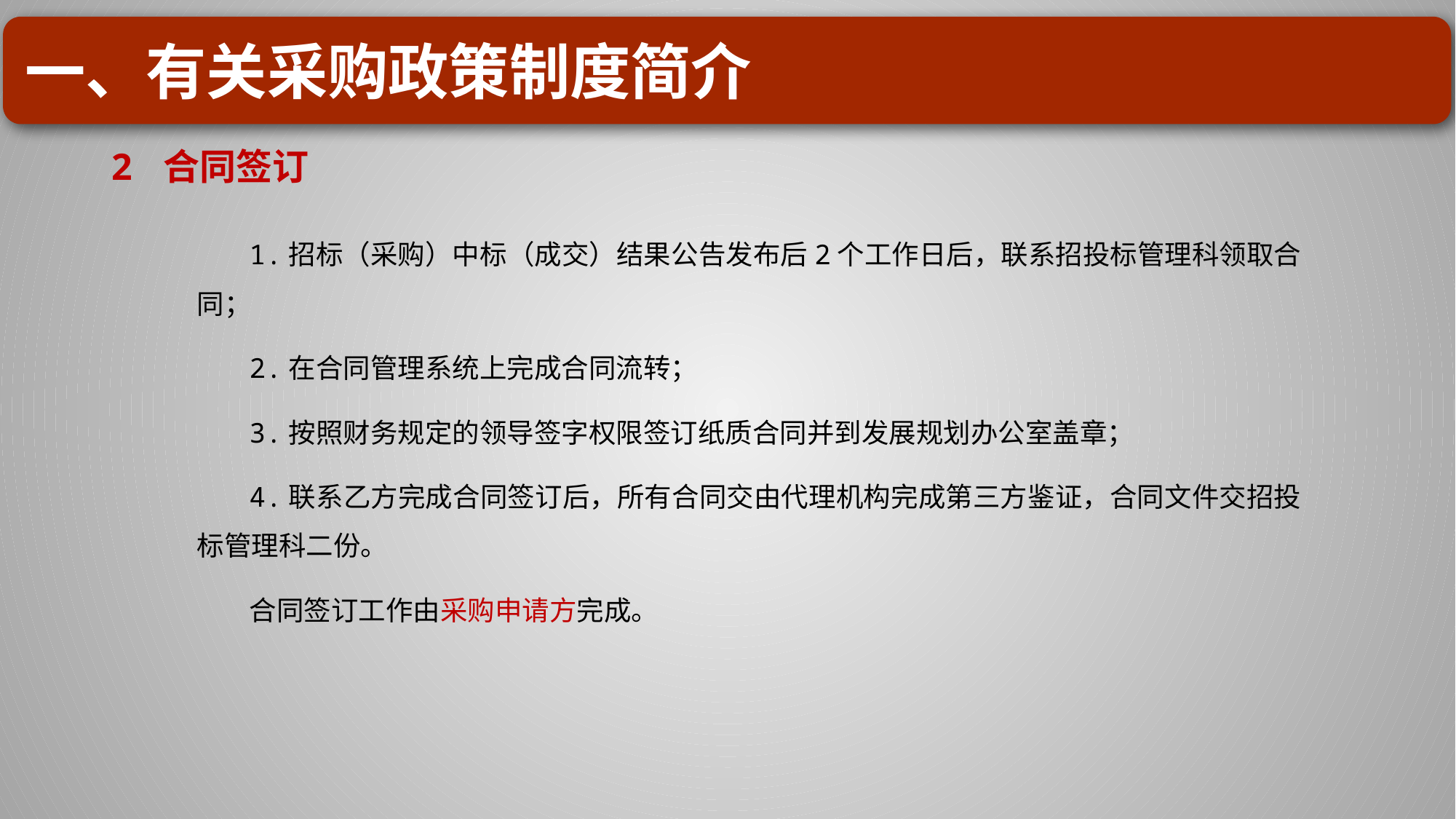

一、有关采购政策制度简介
# 2 合同签订
1.招标（采购）中标（成交）结果公告发布后2个工作日后，联系招投标管理科领取合同；
2.在合同管理系统上完成合同流转；
3.按照财务规定的领导签字权限签订纸质合同并到发展规划办公室盖章；
4.联系乙方完成合同签订后，所有合同交由代理机构完成第三方鉴证，合同文件交招投标管理科二份。
合同签订工作由采购申请方完成。